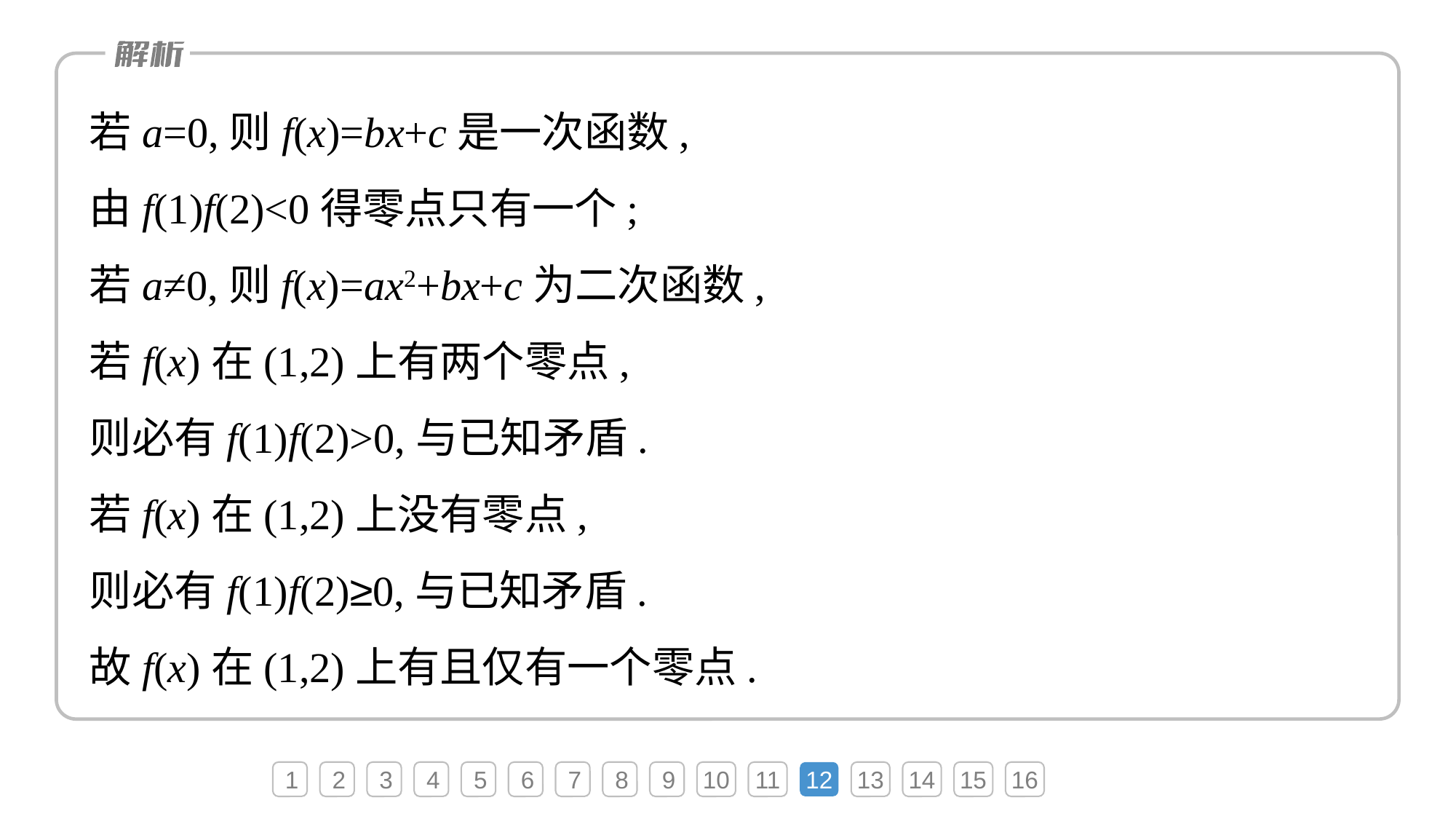

若a=0,则f(x)=bx+c是一次函数,
由f(1)f(2)<0得零点只有一个;
若a≠0,则f(x)=ax2+bx+c为二次函数,
若f(x)在(1,2)上有两个零点,
则必有f(1)f(2)>0,与已知矛盾.
若f(x)在(1,2)上没有零点,
则必有f(1)f(2)≥0,与已知矛盾.
故f(x)在(1,2)上有且仅有一个零点.
1
2
3
4
5
6
7
8
9
10
11
12
13
14
15
16